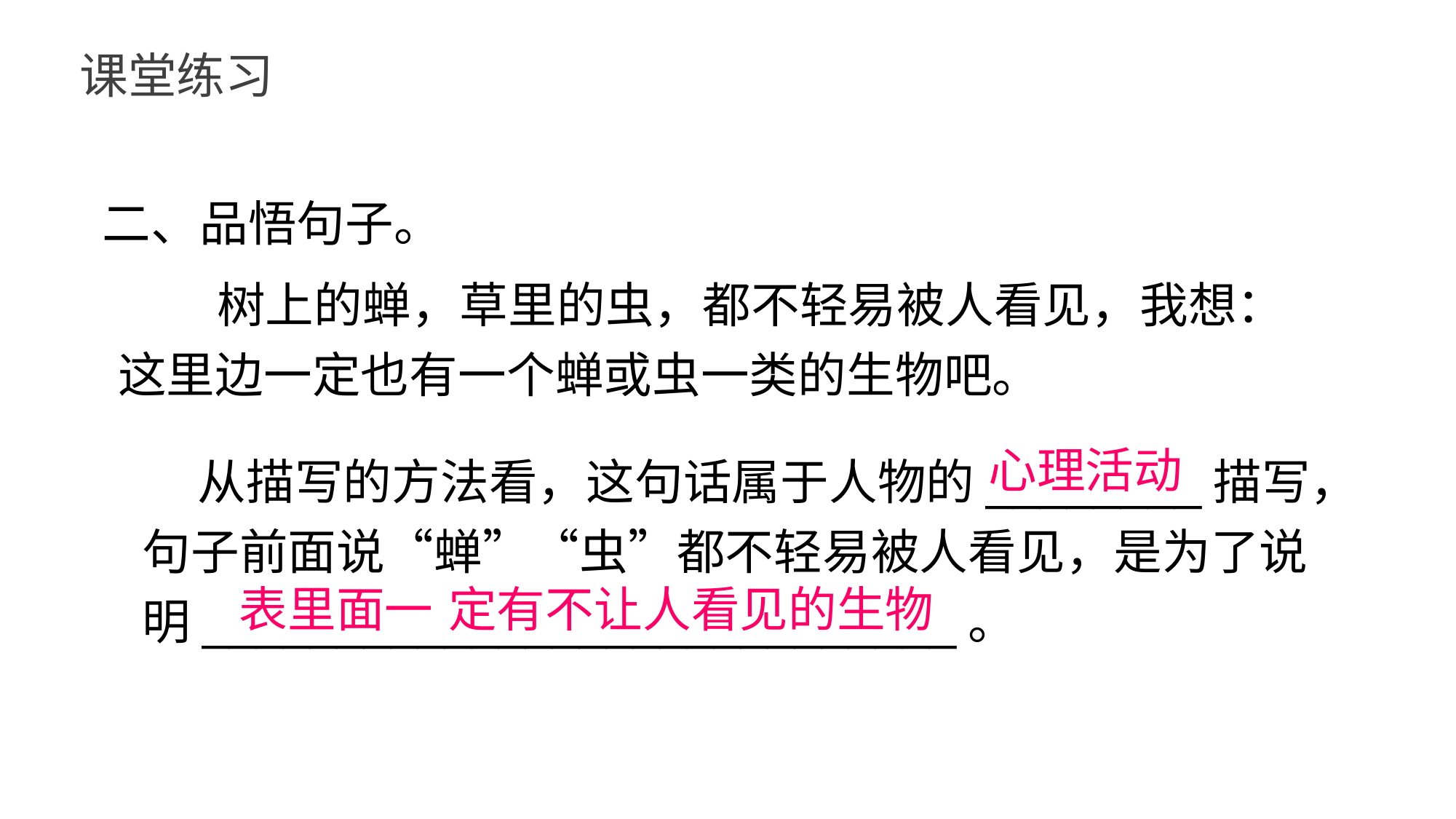

课堂练习
二、品悟句子。
        树上的蝉，草里的虫，都不轻易被人看见，我想：这里边一定也有一个蝉或虫一类的生物吧。
    从描写的方法看，这句话属于人物的________描写，句子前面说“蝉”“虫”都不轻易被人看见，是为了说明____________________________。
心理活动
表里面一
定有不让人看见的生物